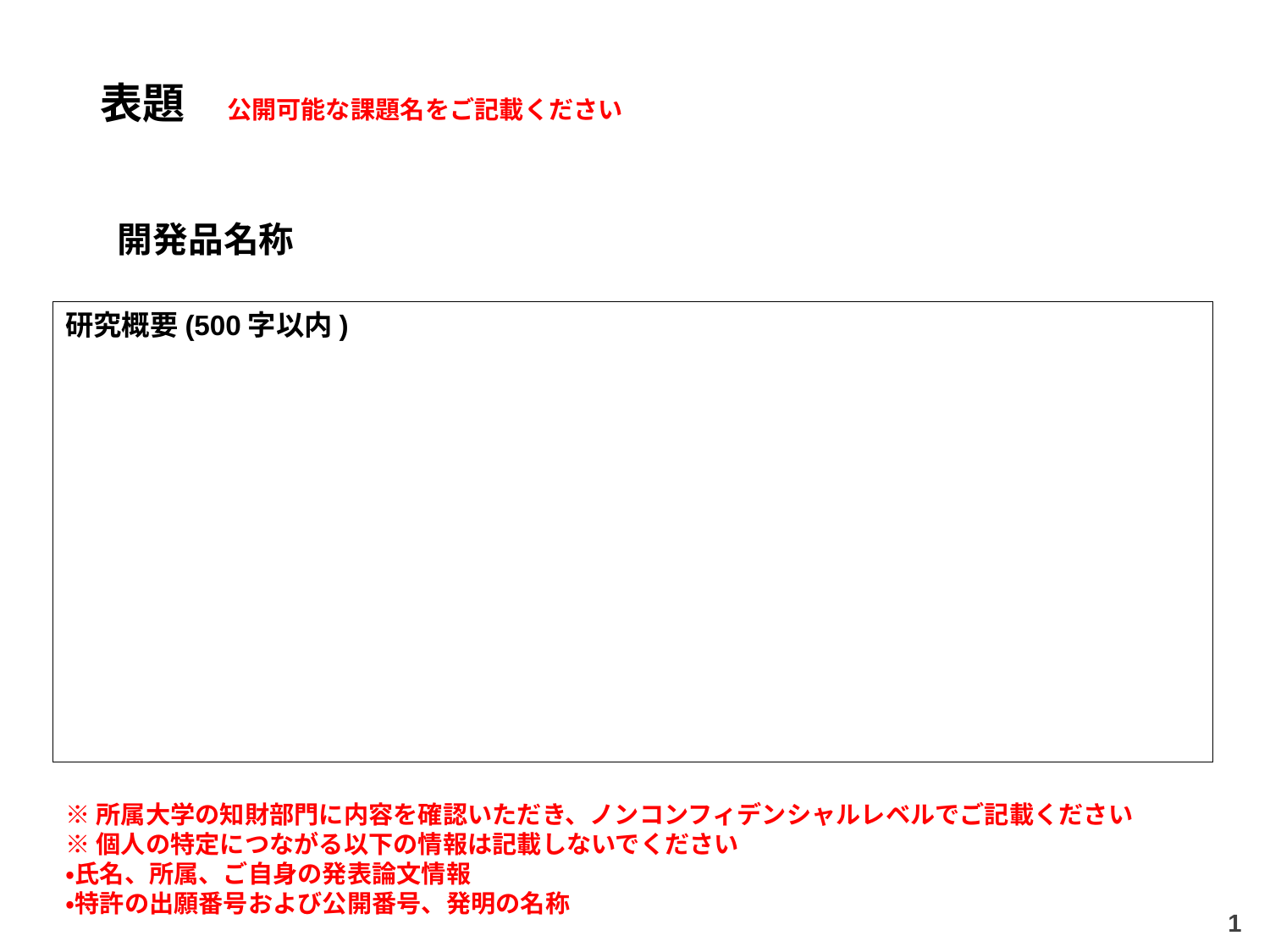

# 表題　公開可能な課題名をご記載ください
開発品名称

研究概要(500字以内)

※所属大学の知財部門に内容を確認いただき、ノンコンフィデンシャルレベルでご記載ください
※個人の特定につながる以下の情報は記載しないでください
・氏名、所属、ご自身の発表論文情報
・特許の出願番号および公開番号、発明の名称
1